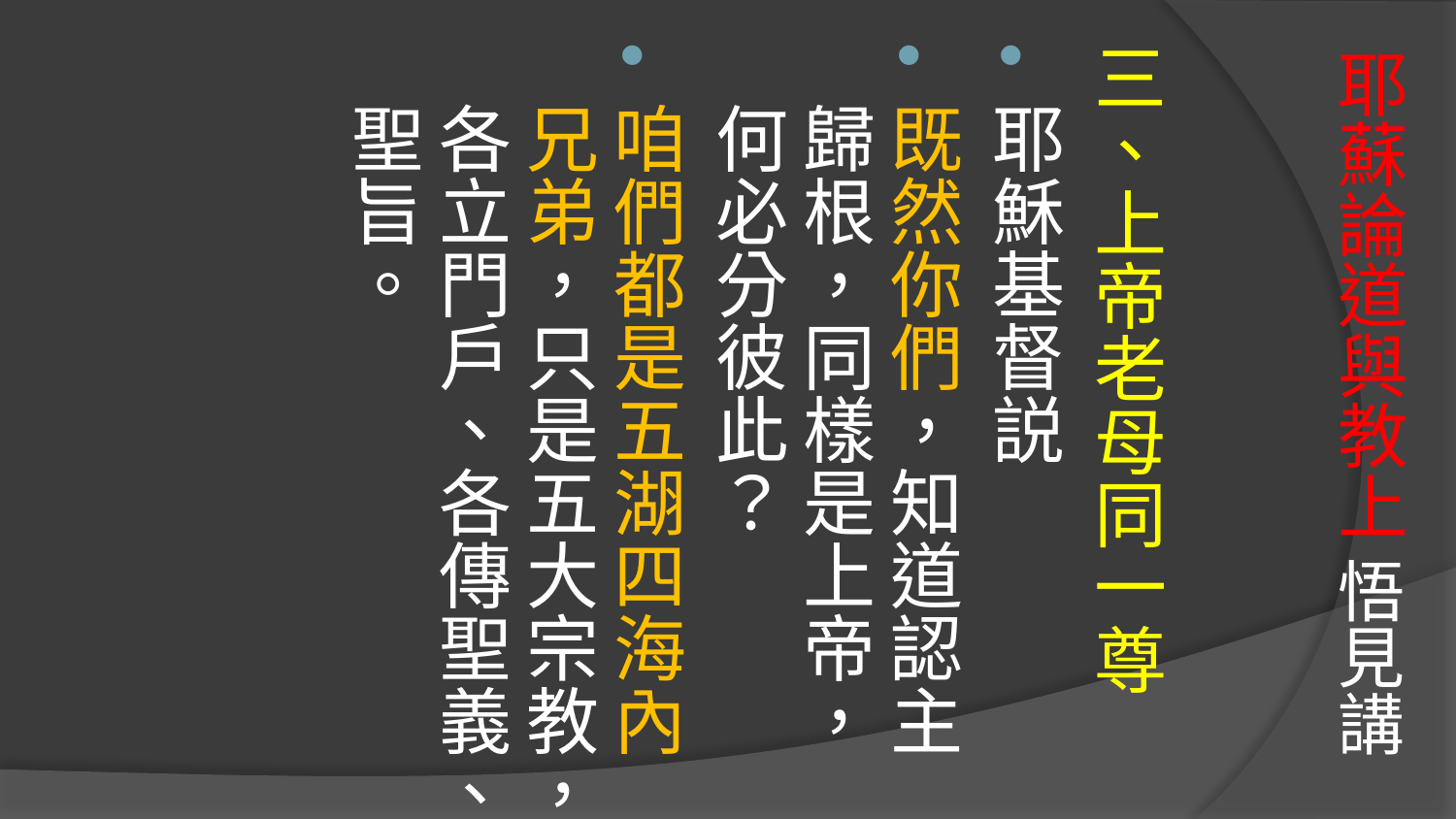

# 耶蘇論道與教上 悟見講
三、上帝老母同一尊
耶穌基督説
既然你們，知道認主歸根，同樣是上帝，何必分彼此？
咱們都是五湖四海內兄弟，只是五大宗教，各立門戶、各傳聖義、聖旨。